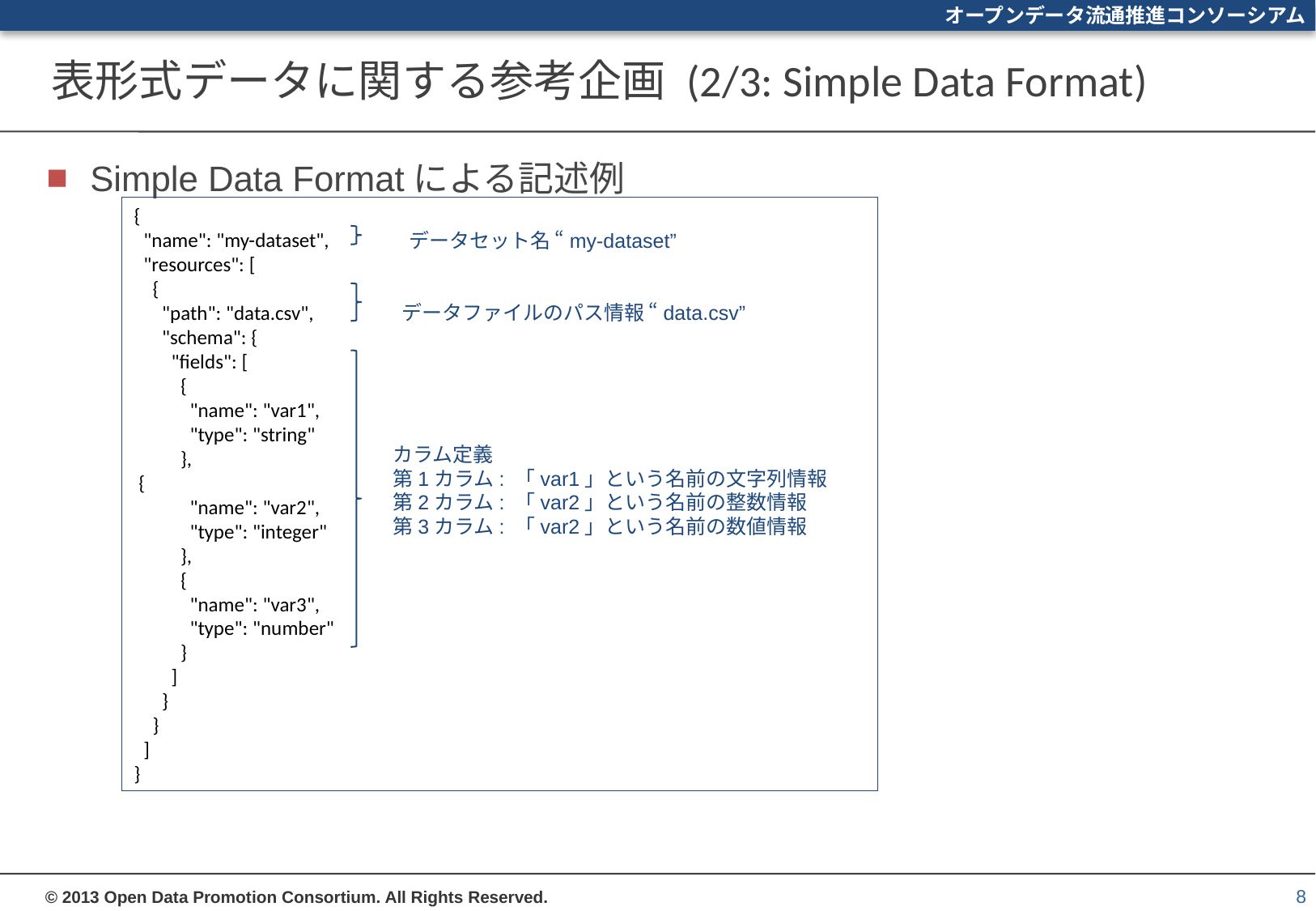

# 表形式データに関する参考企画 (2/3: Simple Data Format)
Simple Data Formatによる記述例
{
  "name": "my-dataset",
  "resources": [
    {
      "path": "data.csv",
      "schema": {
        "fields": [
          {
            "name": "var1",
            "type": "string"
          },
 {
            "name": "var2",
            "type": "integer"
          },
          {
            "name": "var3",
            "type": "number"
          }
        ]
      }
    }
  ]
}
データセット名 “my-dataset”

データファイルのパス情報 “data.csv”

カラム定義
第1カラム: 「var1」という名前の文字列情報
第2カラム: 「var2」という名前の整数情報
第3カラム: 「var2」という名前の数値情報

8